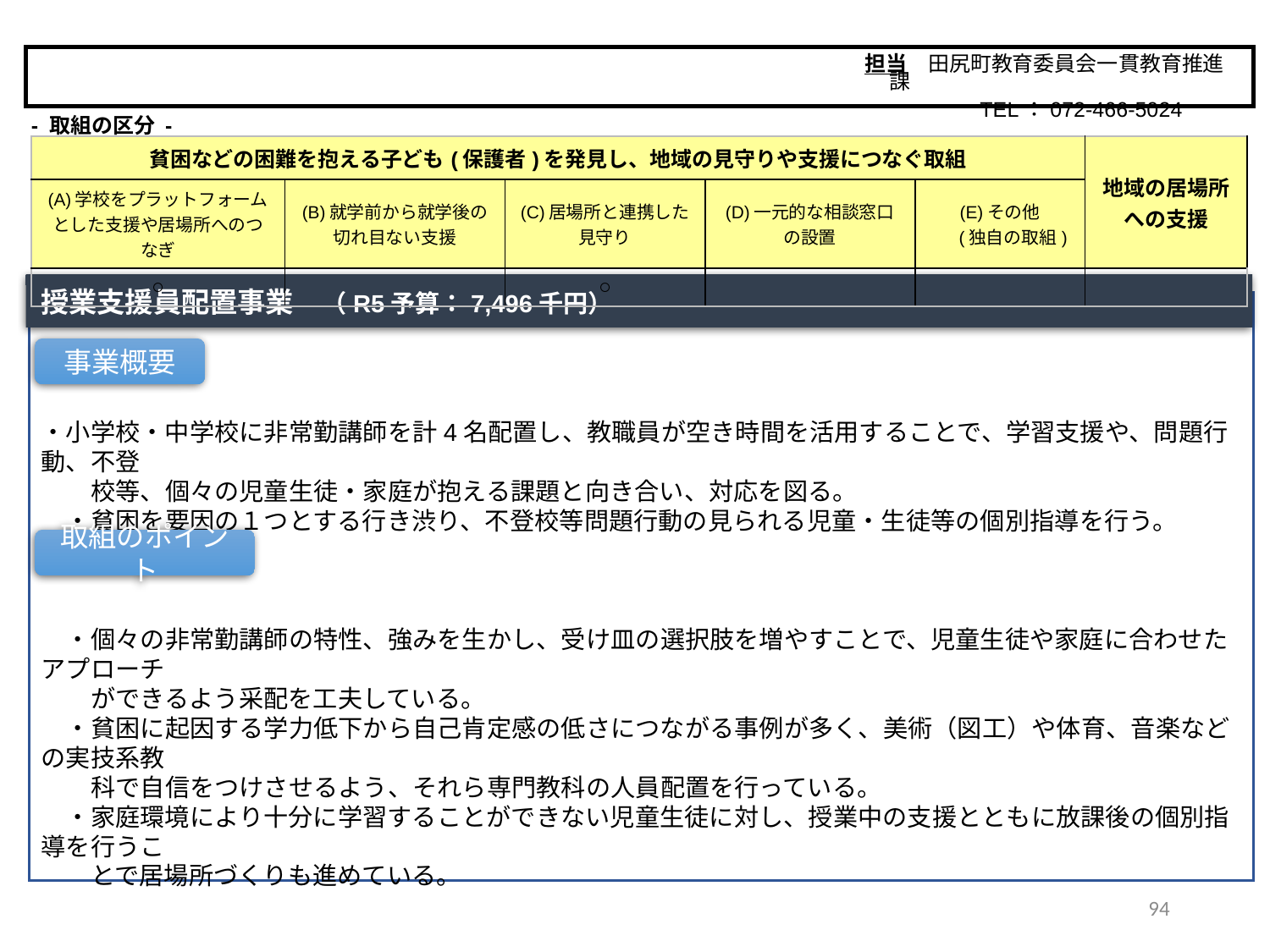

担当　田尻町教育委員会一貫教育推進課
　　　　　 TEL：072-466-5024

田尻町
- 取組の区分 -
| 貧困などの困難を抱える子ども(保護者)を発見し、地域の見守りや支援につなぐ取組 |  |  |  |  | 地域の居場所 への支援 |
| --- | --- | --- | --- | --- | --- |
| (A)学校をプラットフォームとした支援や居場所へのつなぎ | (B)就学前から就学後の 切れ目ない支援 | (C)居場所と連携した 見守り | (D)一元的な相談窓口 の設置 | (E)その他 　 (独自の取組) |  |
| ○ |  | ○ |  |  |  |
授業支援員配置事業　（R5予算：7,496千円）

・小学校・中学校に非常勤講師を計4名配置し、教職員が空き時間を活用することで、学習支援や、問題行動、不登
　　校等、個々の児童生徒・家庭が抱える課題と向き合い、対応を図る。
　・貧困を要因の１つとする行き渋り、不登校等問題行動の見られる児童・生徒等の個別指導を行う。

　・個々の非常勤講師の特性、強みを生かし、受け皿の選択肢を増やすことで、児童生徒や家庭に合わせたアプローチ
　　ができるよう采配を工夫している。
　・貧困に起因する学力低下から自己肯定感の低さにつながる事例が多く、美術（図工）や体育、音楽などの実技系教
　　科で自信をつけさせるよう、それら専門教科の人員配置を行っている。
　・家庭環境により十分に学習することができない児童生徒に対し、授業中の支援とともに放課後の個別指導を行うこ
　　とで居場所づくりも進めている。
事業概要
取組のポイント
94